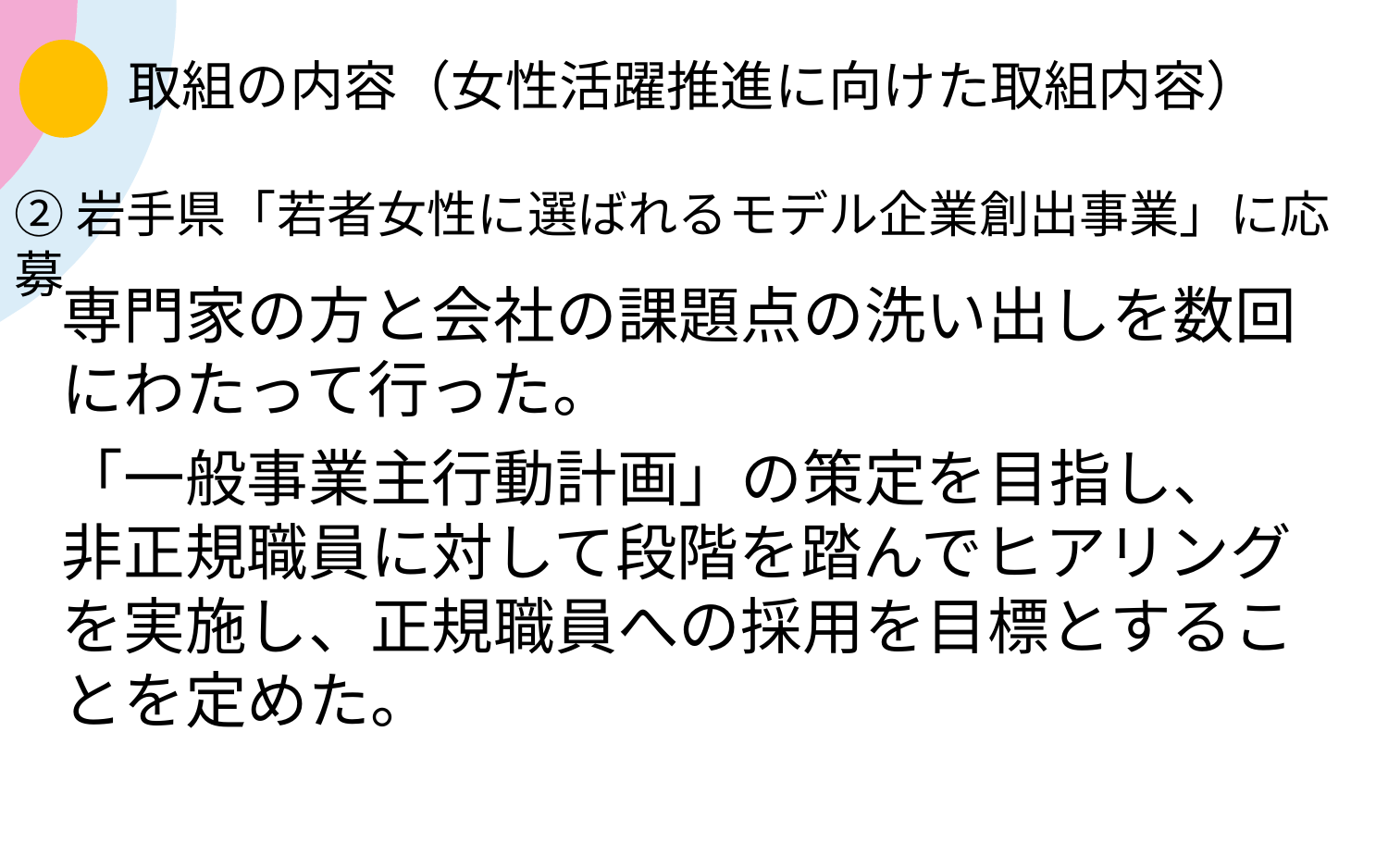

# 取組の内容（女性活躍推進に向けた取組内容）
②岩手県「若者女性に選ばれるモデル企業創出事業」に応募

専門家の方と会社の課題点の洗い出しを数回にわたって行った。
「一般事業主行動計画」の策定を目指し、　非正規職員に対して段階を踏んでヒアリングを実施し、正規職員への採用を目標とすることを定めた。